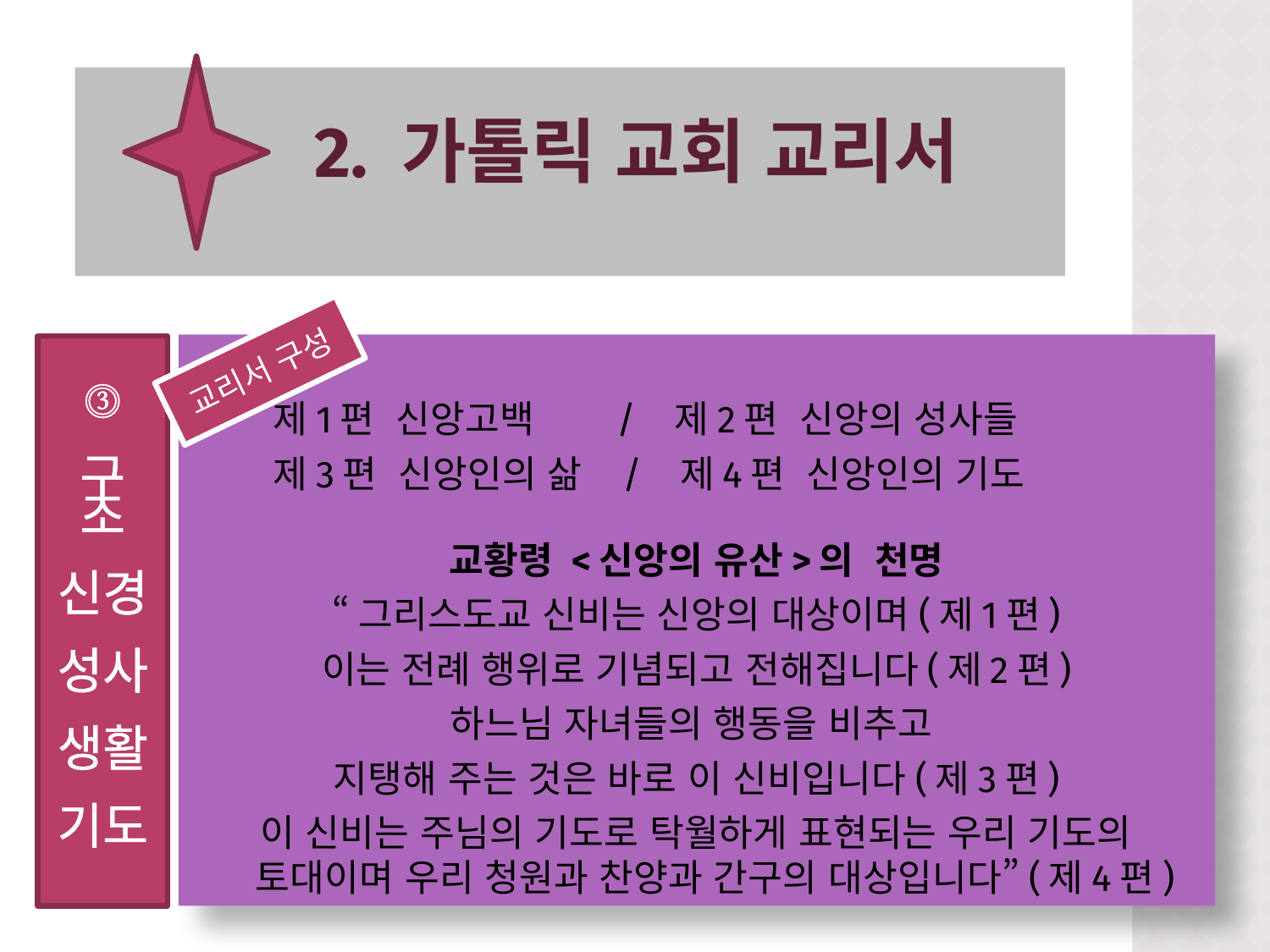

# 2. 가톨릭 교회 교리서

       제1편  신앙고백       /   제2편  신앙의 성사들
       제3편  신앙인의 삶   /   제4편  신앙인의 기도

교황령 <신앙의 유산>의  천명
“그리스도교 신비는 신앙의 대상이며(제1편)
이는 전례 행위로 기념되고 전해집니다(제2편)
하느님 자녀들의 행동을 비추고
지탱해 주는 것은 바로 이 신비입니다(제3편)
이 신비는 주님의 기도로 탁월하게 표현되는 우리 기도의 토대이며 우리 청원과 찬양과 간구의 대상입니다”(제4편)
⓷

구
조

신경

성사

생활

기도
교리서 구성